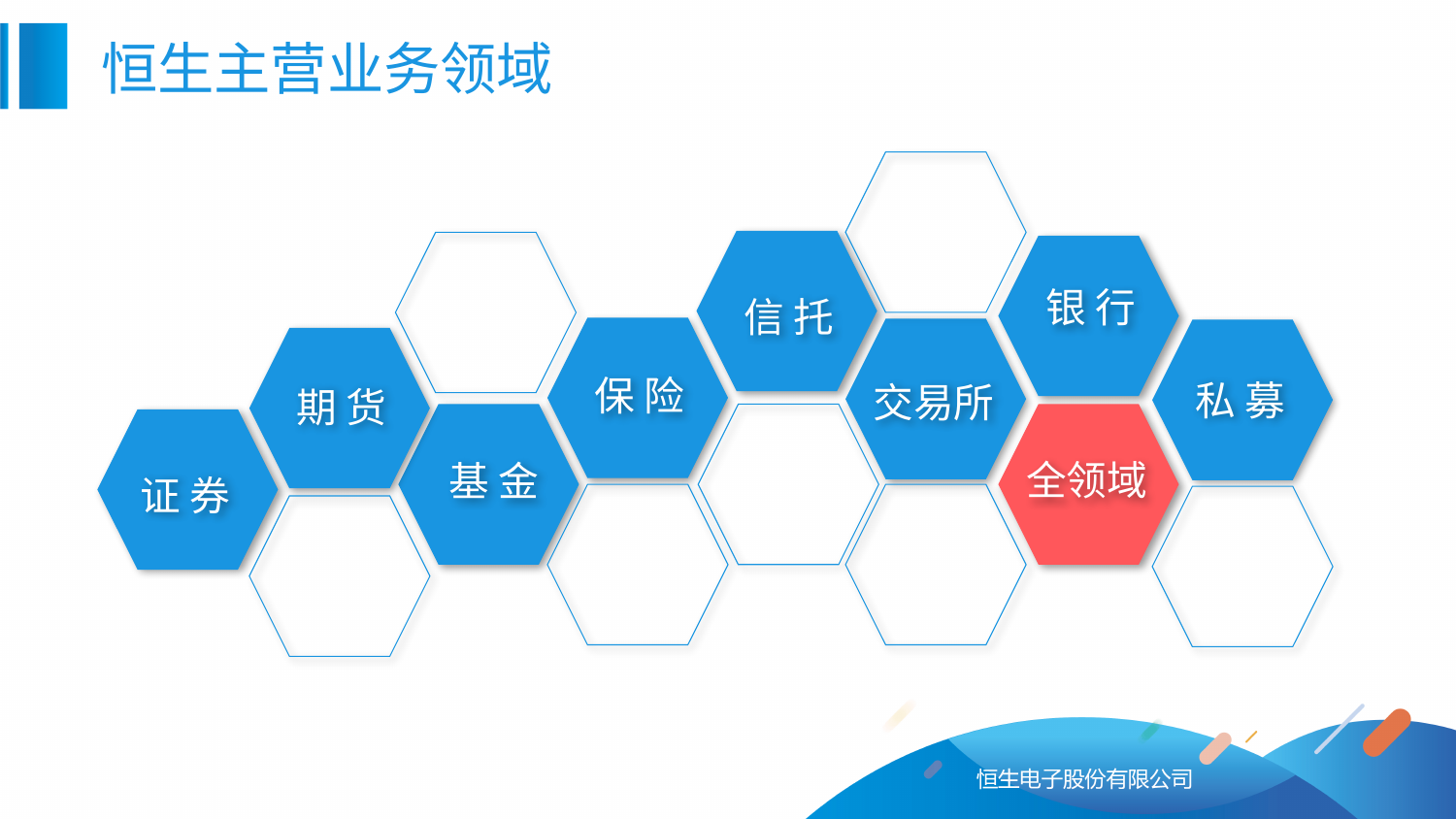

恒生主营业务领域

信 托

银 行

交易所

期 货

保 险
私 募

证 券
全领域
基 金